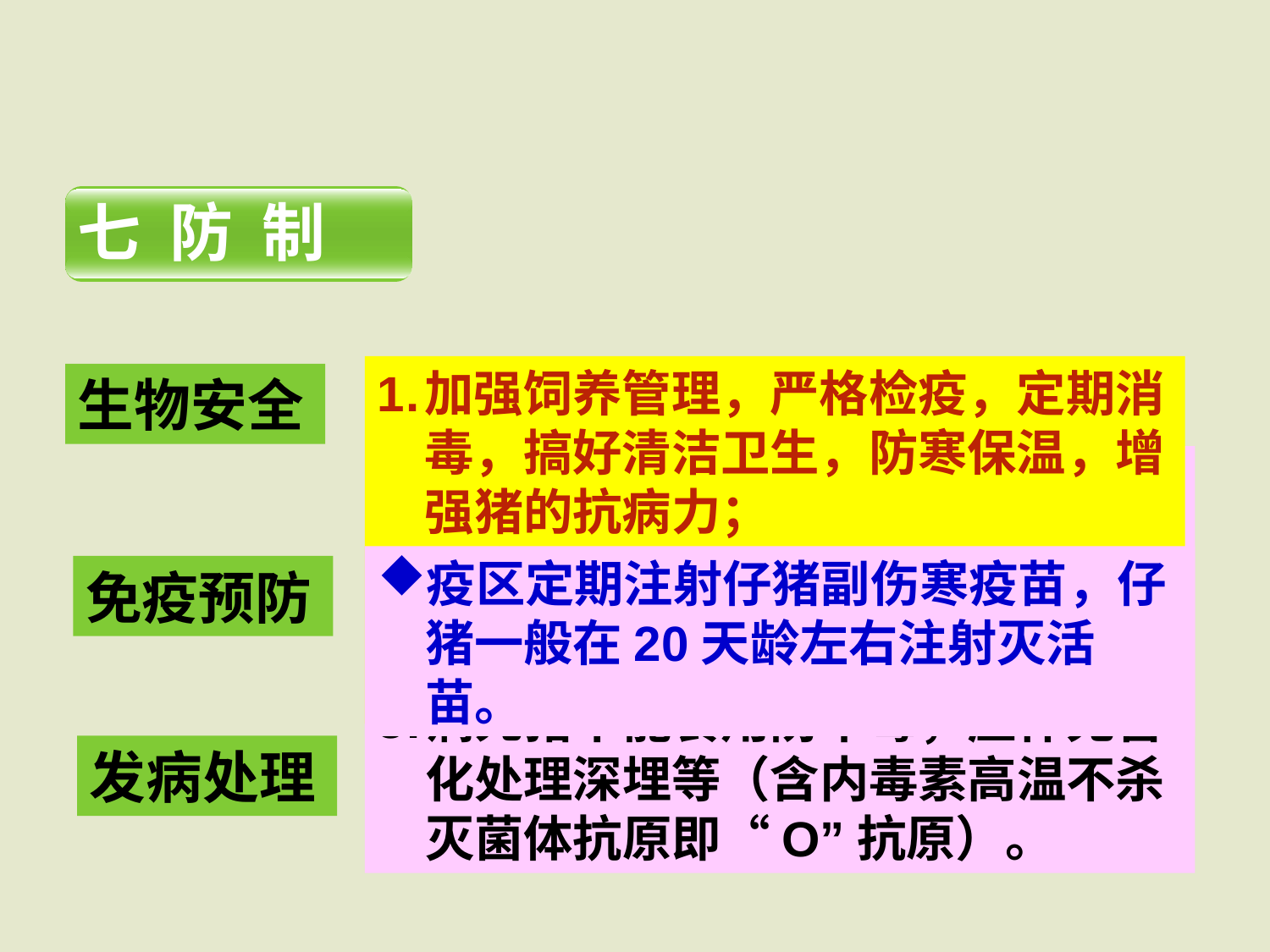

七  防  制
加强饲养管理，严格检疫，定期消毒，搞好清洁卫生，防寒保温，增强猪的抗病力；
治愈猪不能与健猪合群。
发育不良、生长停滞的尽快淘汰 。
生物安全
病猪应隔离、消毒、治疗；
常用氟苯尼考、庆大霉素、磺胺类药、喹诺酮类等。体弱脱水用强心针及解毒止泻为主；
病死猪不能食用防中毒，应作无害化处理深埋等（含内毒素高温不杀灭菌体抗原即“O”抗原）。
疫区定期注射仔猪副伤寒疫苗，仔猪一般在20天龄左右注射灭活苗。
免疫预防
发病处理